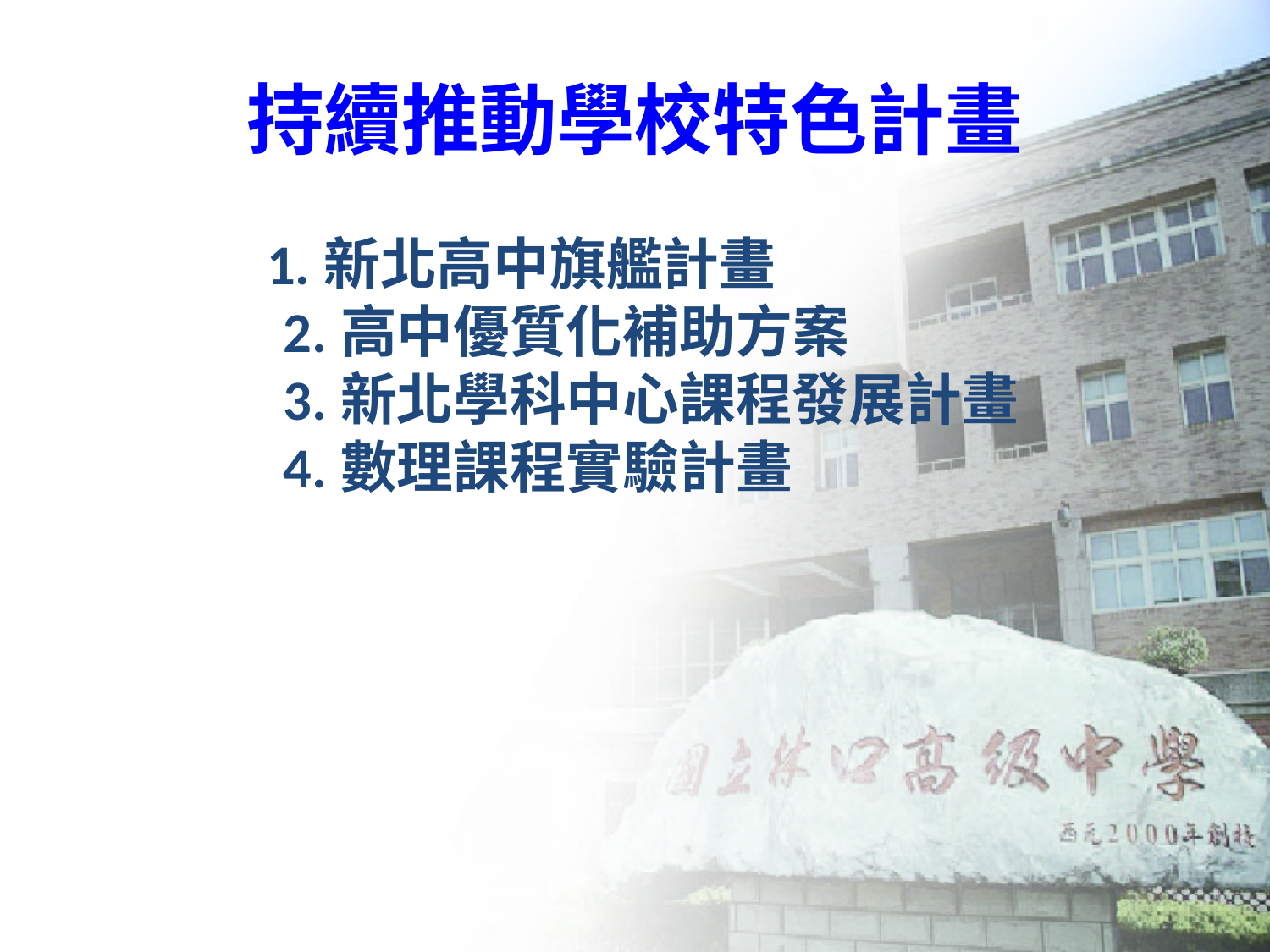

# 持續推動學校特色計畫
               1.新北高中旗艦計畫
               2.高中優質化補助方案
               3.新北學科中心課程發展計畫
               4.數理課程實驗計畫